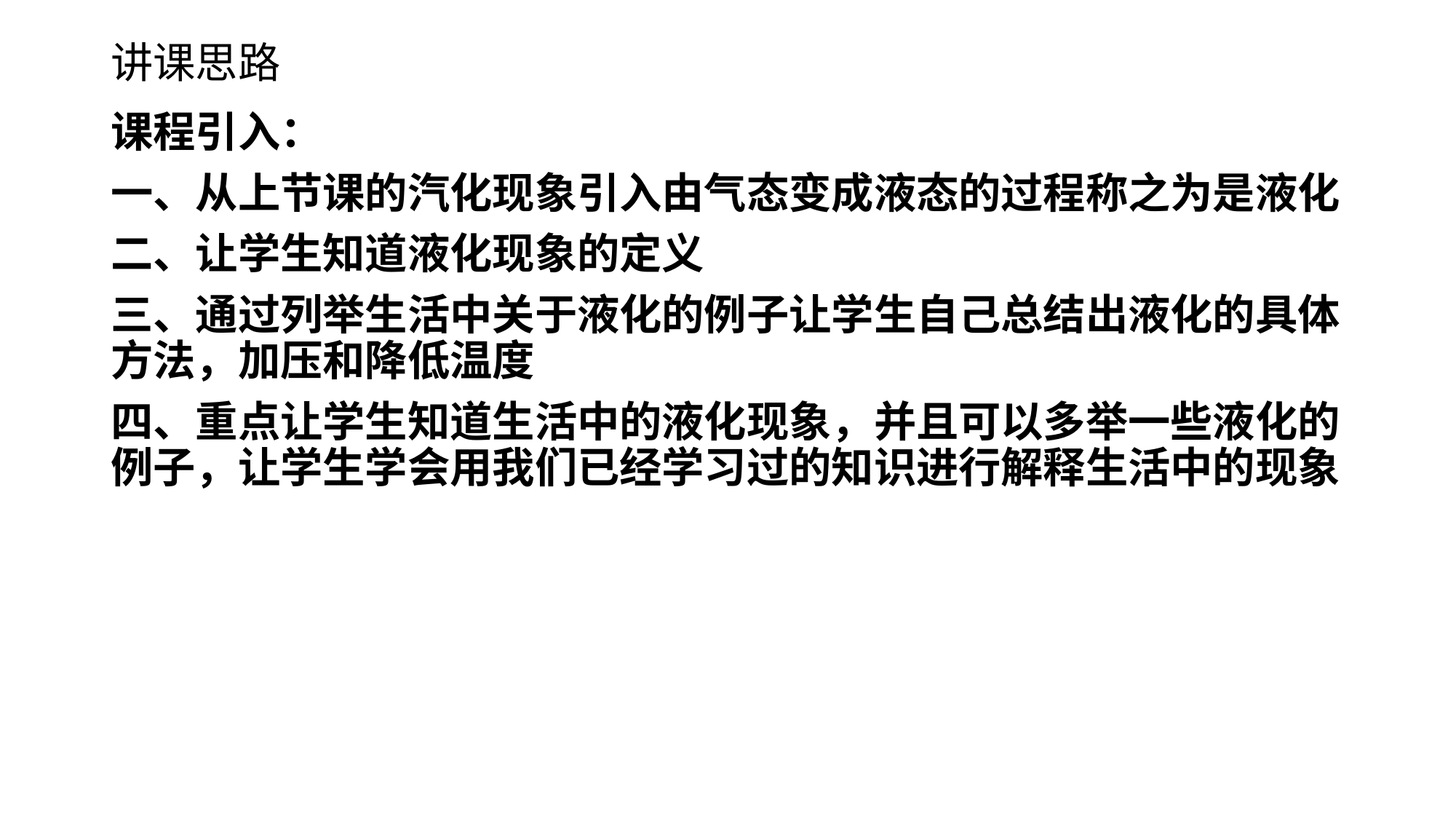

# 讲课思路
课程引入：
一、从上节课的汽化现象引入由气态变成液态的过程称之为是液化
二、让学生知道液化现象的定义
三、通过列举生活中关于液化的例子让学生自己总结出液化的具体方法，加压和降低温度
四、重点让学生知道生活中的液化现象，并且可以多举一些液化的例子，让学生学会用我们已经学习过的知识进行解释生活中的现象